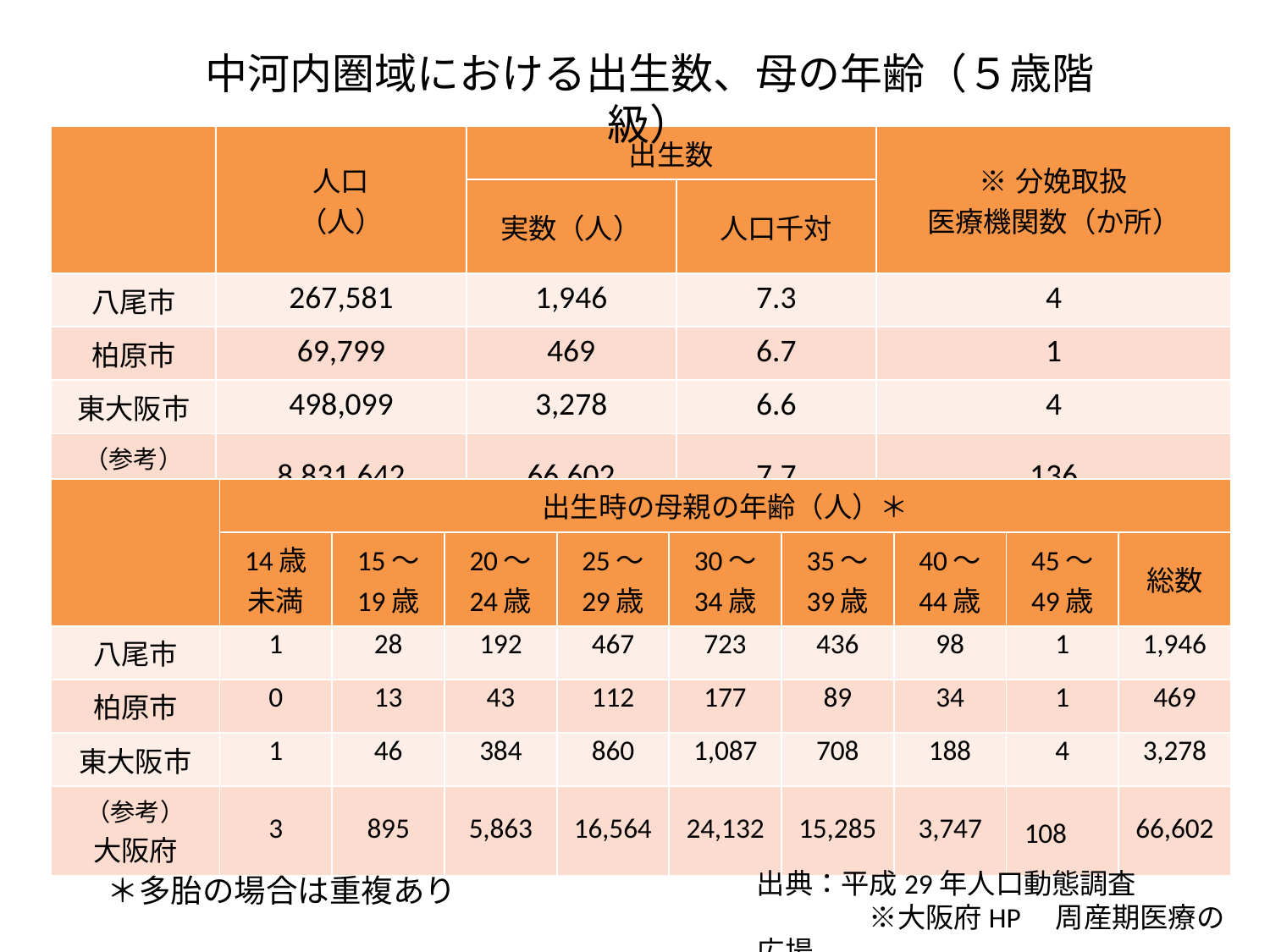

中河内圏域における出生数、母の年齢（５歳階級）
|  | 人口 （人） | 出生数 |  | ※分娩取扱 医療機関数（か所） |
| --- | --- | --- | --- | --- |
|  |  | 実数（人） | 人口千対 |  |
| 八尾市 | 267,581 | 1,946 | 7.3 | 4 |
| 柏原市 | 69,799 | 469 | 6.7 | 1 |
| 東大阪市 | 498,099 | 3,278 | 6.6 | 4 |
| （参考） 大阪府 | 8,831,642 | 66,602 | 7.7 | 136 |
|  | 出生時の母親の年齢（人）＊ |  |  |  |  |  |  |  |  |
| --- | --- | --- | --- | --- | --- | --- | --- | --- | --- |
|  | 14歳 未満 | 15～ 19歳 | 20～ 24歳 | 25～ 29歳 | 30～ 34歳 | 35～ 39歳 | 40～ 44歳 | 45～ 49歳 | 総数 |
| 八尾市 | 1 | 28 | 192 | 467 | 723 | 436 | 98 | 1 | 1,946 |
| 柏原市 | 0 | 13 | 43 | 112 | 177 | 89 | 34 | 1 | 469 |
| 東大阪市 | 1 | 46 | 384 | 860 | 1,087 | 708 | 188 | 4 | 3,278 |
| （参考） 大阪府 | 3 | 895 | 5,863 | 16,564 | 24,132 | 15,285 | 3,747 | 108 | 66,602 |
出典：平成29年人口動態調査
　　　　※大阪府HP　周産期医療の広場
＊多胎の場合は重複あり